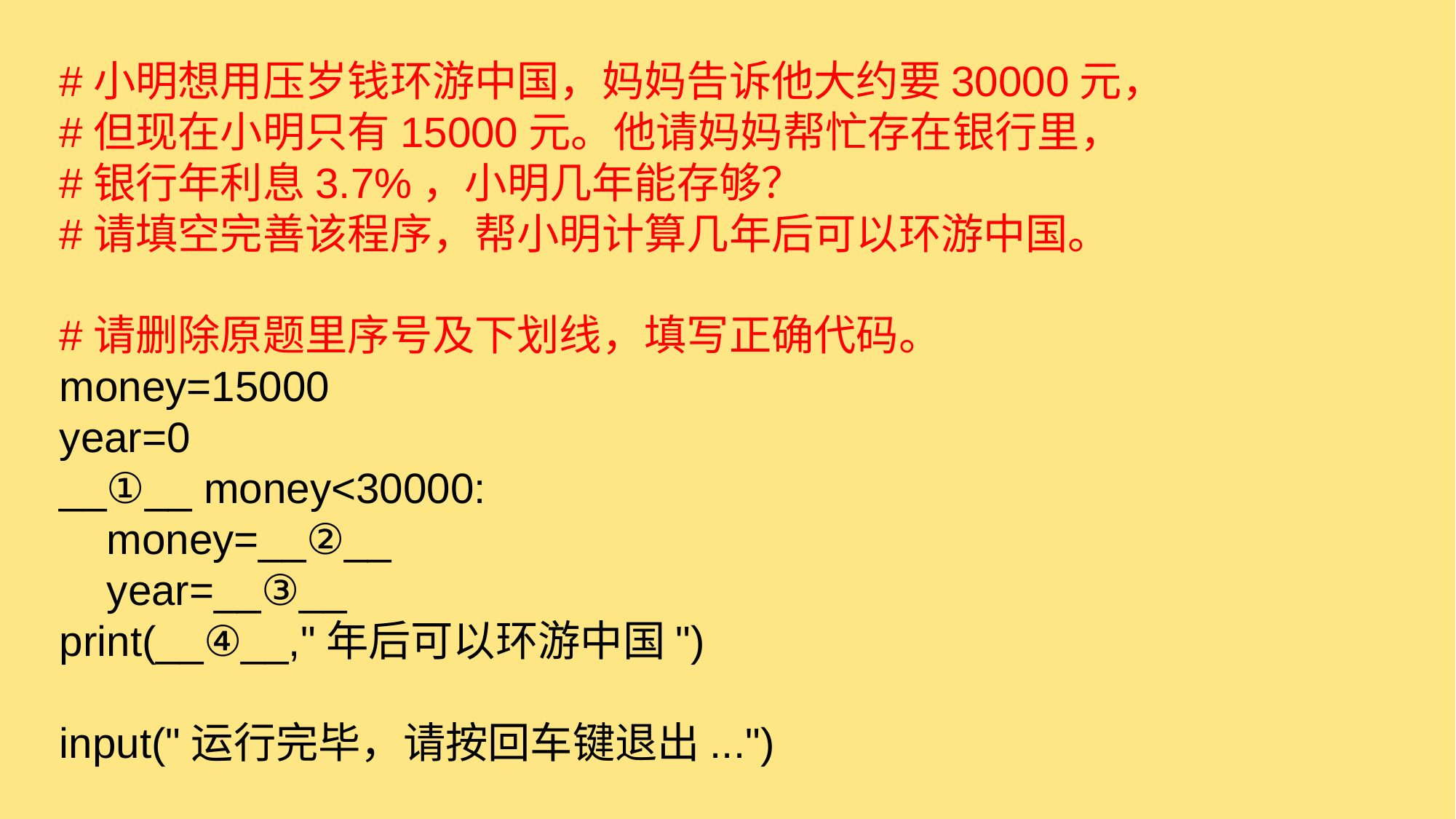

#小明想用压岁钱环游中国，妈妈告诉他大约要30000元，
#但现在小明只有15000元。他请妈妈帮忙存在银行里，
#银行年利息3.7%，小明几年能存够？
#请填空完善该程序，帮小明计算几年后可以环游中国。

#请删除原题里序号及下划线，填写正确代码。
money=15000
year=0
__①__ money<30000:
    money=__②__
    year=__③__
print(__④__,"年后可以环游中国")

input("运行完毕，请按回车键退出...")